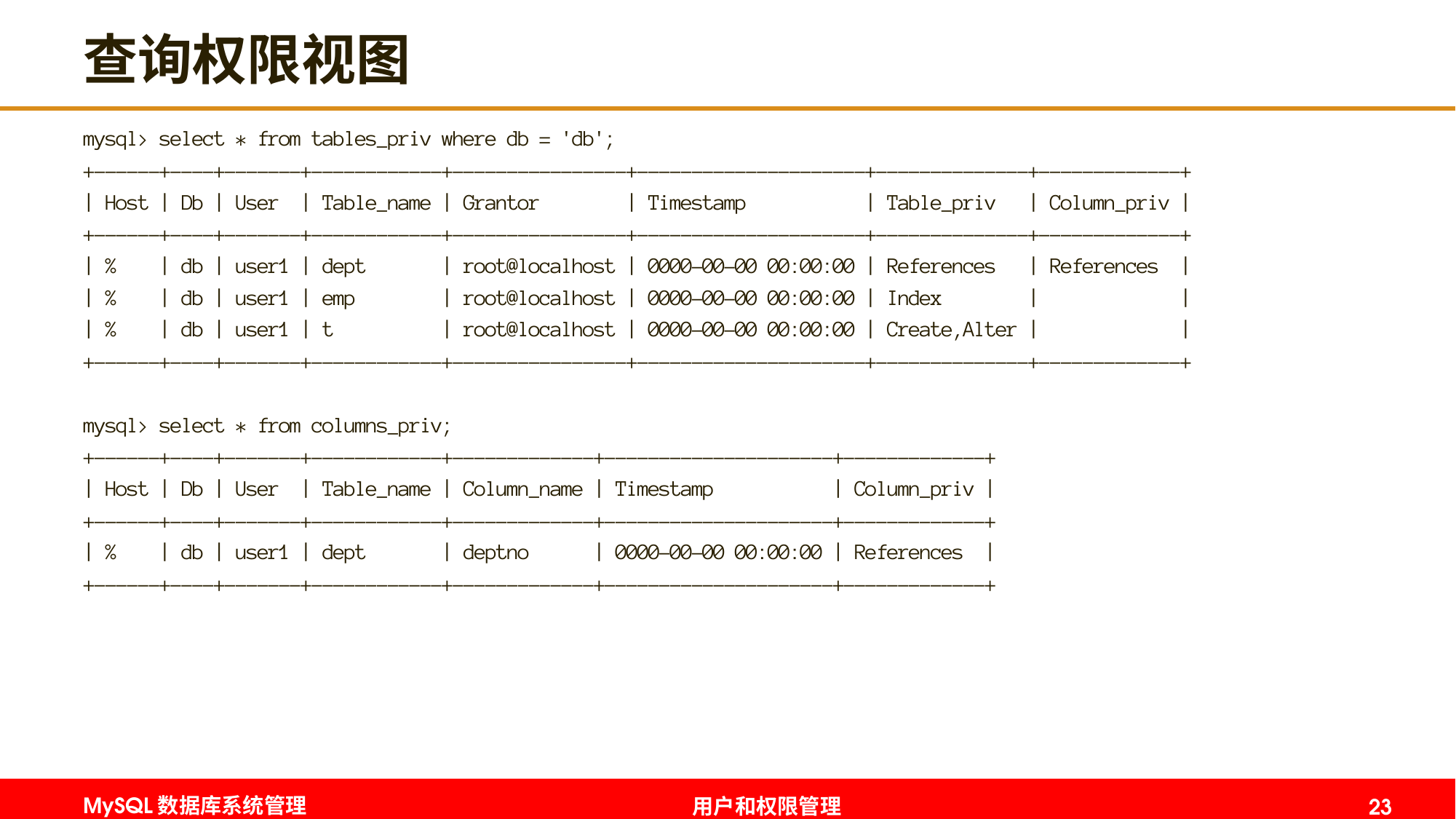

# 查询权限视图
mysql> select * from tables_priv where db = 'db';
+------+----+-------+------------+----------------+---------------------+--------------+-------------+
| Host | Db | User  | Table_name | Grantor        | Timestamp           | Table_priv   | Column_priv |
+------+----+-------+------------+----------------+---------------------+--------------+-------------+
| %    | db | user1 | dept       | root@localhost | 0000-00-00 00:00:00 | References   | References  |
| %    | db | user1 | emp        | root@localhost | 0000-00-00 00:00:00 | Index        |             |
| %    | db | user1 | t          | root@localhost | 0000-00-00 00:00:00 | Create,Alter |             |
+------+----+-------+------------+----------------+---------------------+--------------+-------------+

mysql> select * from columns_priv;
+------+----+-------+------------+-------------+---------------------+-------------+
| Host | Db | User  | Table_name | Column_name | Timestamp           | Column_priv |
+------+----+-------+------------+-------------+---------------------+-------------+
| %    | db | user1 | dept       | deptno      | 0000-00-00 00:00:00 | References  |
+------+----+-------+------------+-------------+---------------------+-------------+